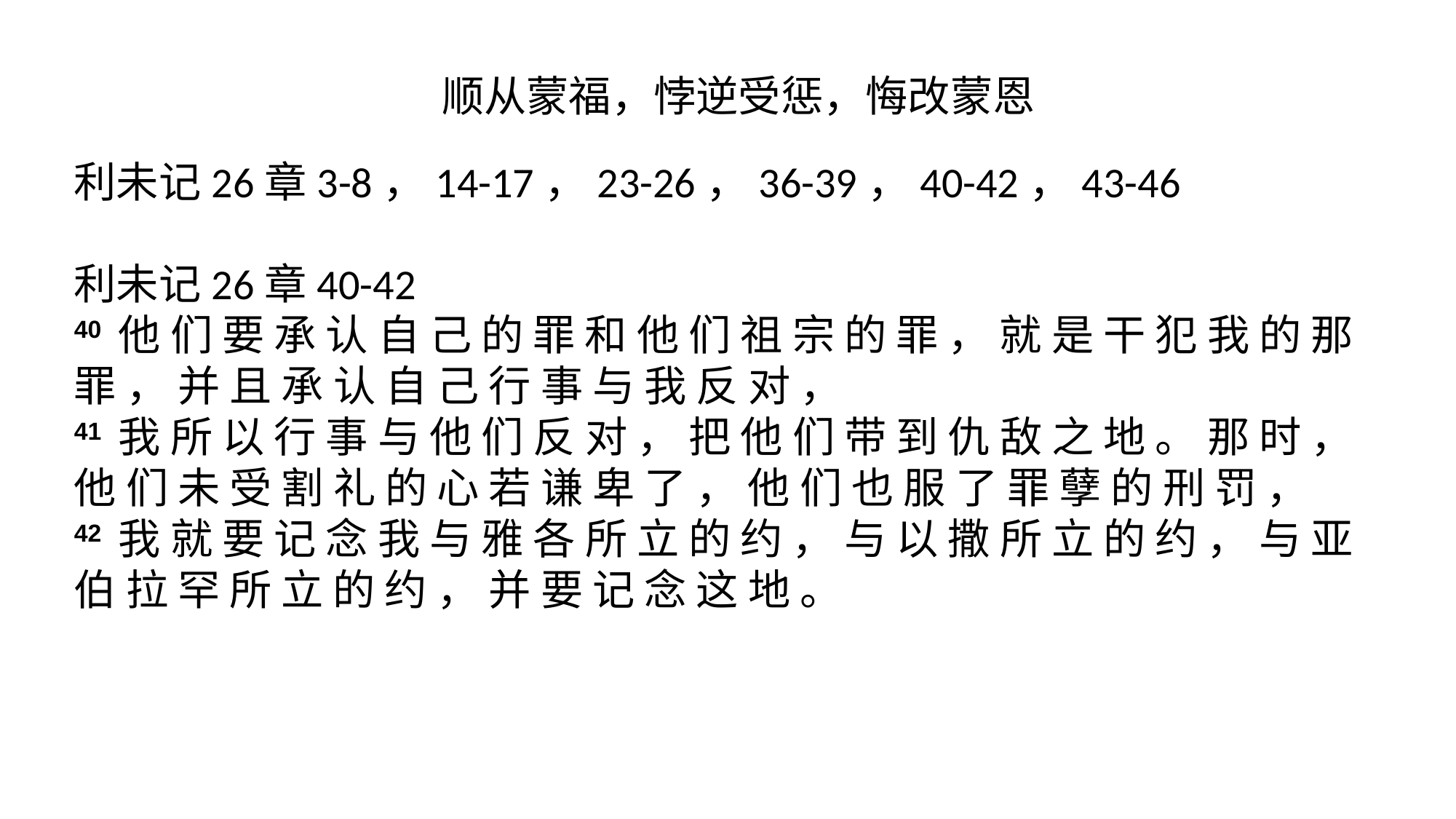

顺从蒙福，悖逆受惩，悔改蒙恩
利未记26章3-8，14-17，23-26，36-39，40-42，43-46

利未记26章40-42
40 他 们 要 承 认 自 己 的 罪 和 他 们 祖 宗 的 罪 ， 就 是 干 犯 我 的 那 罪 ， 并 且 承 认 自 己 行 事 与 我 反 对 ，
41 我 所 以 行 事 与 他 们 反 对 ， 把 他 们 带 到 仇 敌 之 地 。 那 时 ， 他 们 未 受 割 礼 的 心 若 谦 卑 了 ， 他 们 也 服 了 罪 孽 的 刑 罚 ，
42 我 就 要 记 念 我 与 雅 各 所 立 的 约 ， 与 以 撒 所 立 的 约 ， 与 亚 伯 拉 罕 所 立 的 约 ， 并 要 记 念 这 地 。